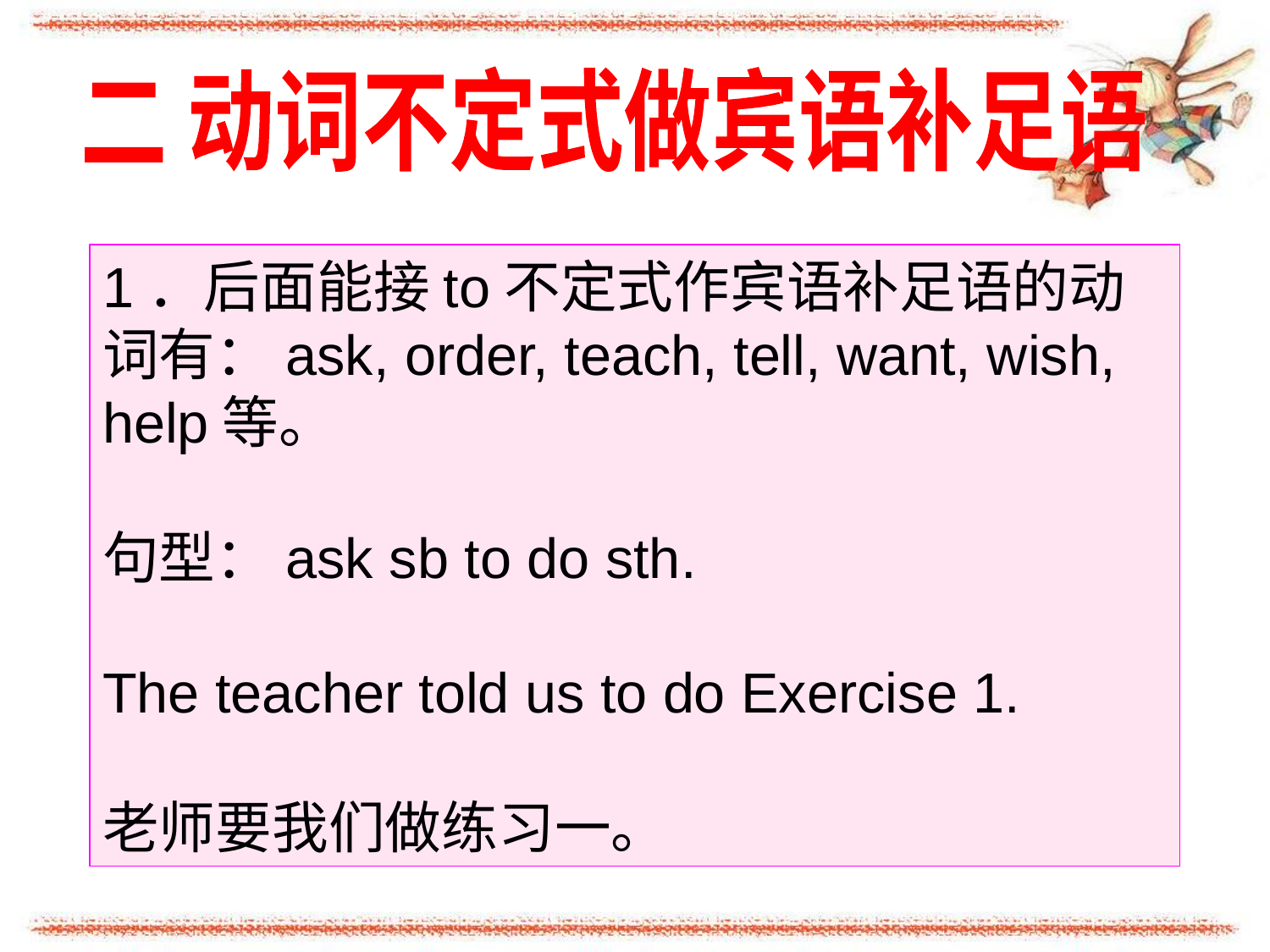

二 动词不定式做宾语补足语

1．后面能接to不定式作宾语补足语的动词有：ask, order, teach, tell, want, wish, help等。

句型：ask sb to do sth.

The teacher told us to do Exercise 1.

老师要我们做练习一。